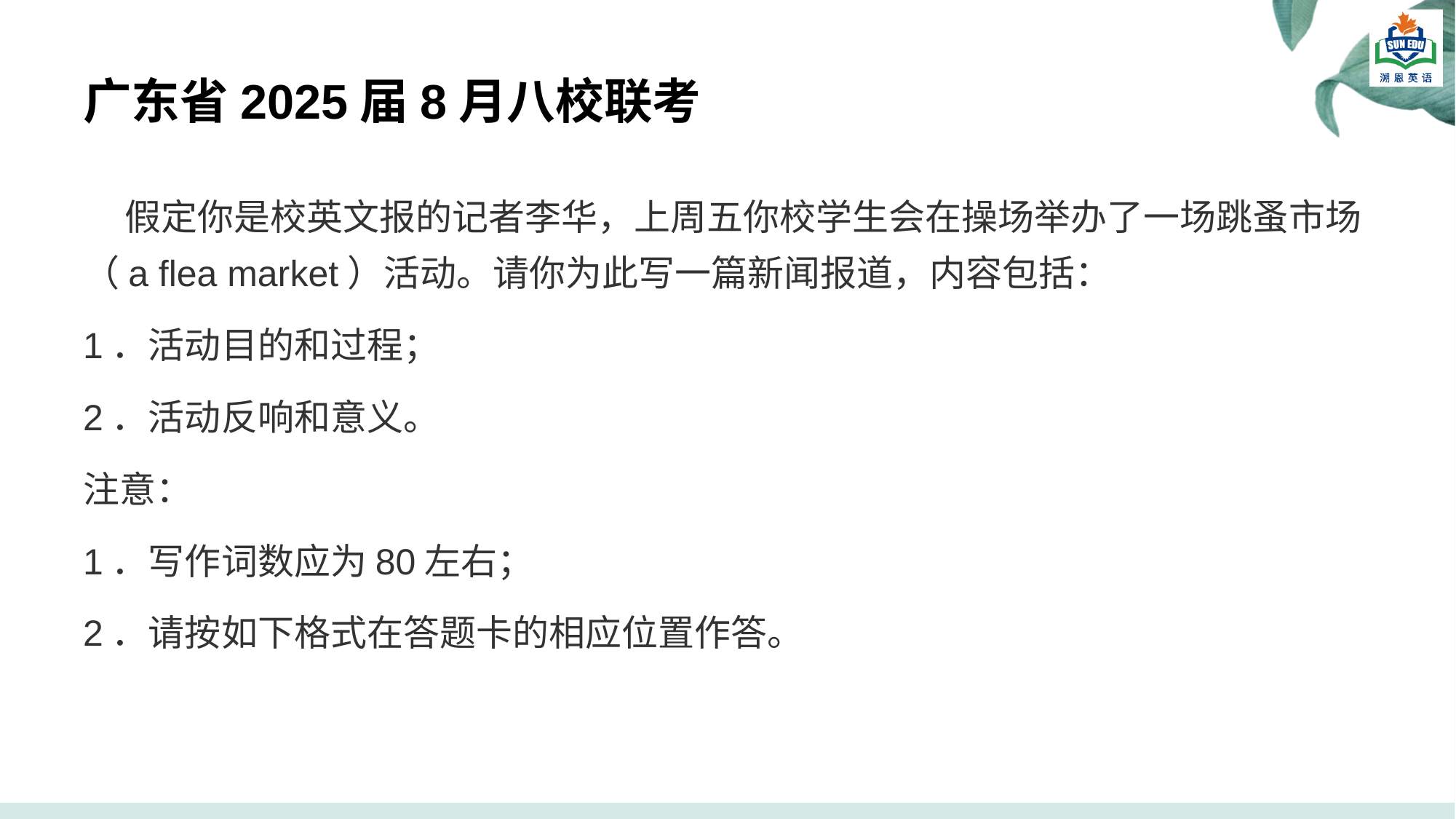

# 广东省2025届8月八校联考
    假定你是校英文报的记者李华，上周五你校学生会在操场举办了一场跳蚤市场（a flea market）活动。请你为此写一篇新闻报道，内容包括：
1．活动目的和过程；
2．活动反响和意义。
注意：
1．写作词数应为80左右；
2．请按如下格式在答题卡的相应位置作答。